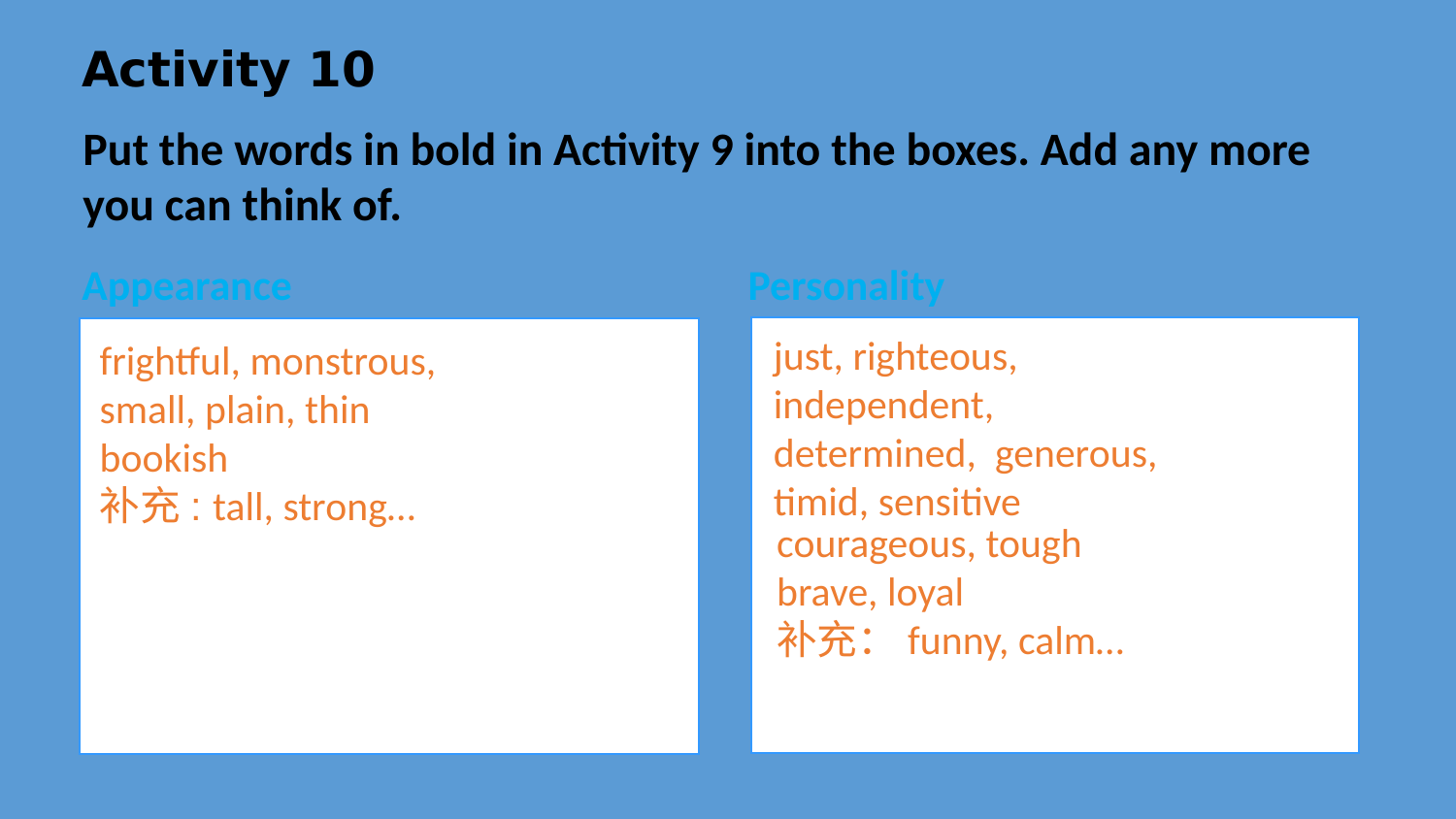

# Activity 10
Put the words in bold in Activity 9 into the boxes. Add any more
you can think of.

Appearance
Personality

just, righteous, independent,
determined,  generous,
timid, sensitive
frightful, monstrous,
small, plain, thin
bookish
补充: tall, strong…

courageous, tough
brave, loyal
补充：funny, calm…